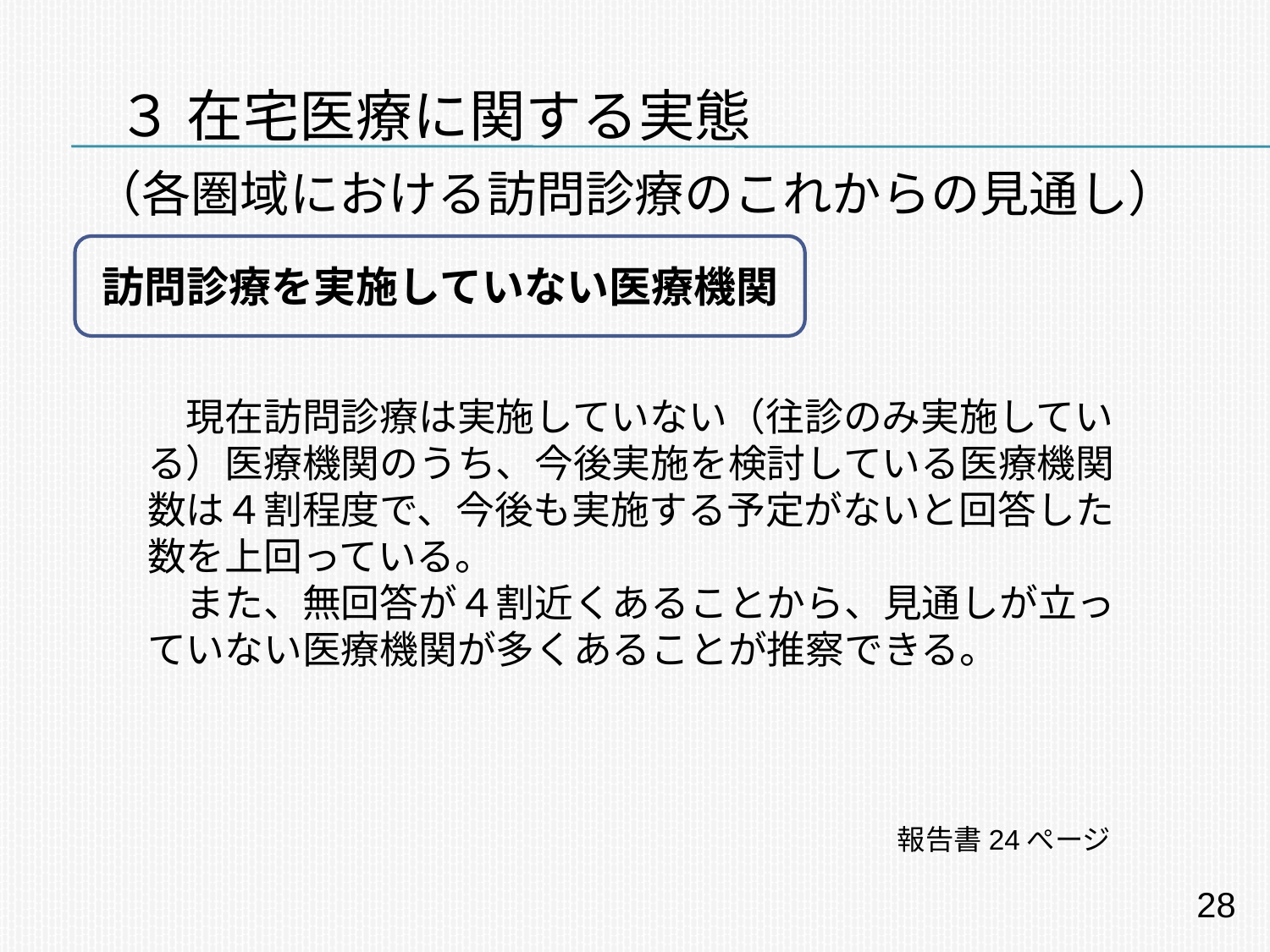

# ３ 在宅医療に関する実態
（各圏域における訪問診療のこれからの見通し）
訪問診療を実施していない医療機関
　現在訪問診療は実施していない（往診のみ実施している）医療機関のうち、今後実施を検討している医療機関数は４割程度で、今後も実施する予定がないと回答した数を上回っている。
　また、無回答が４割近くあることから、見通しが立っていない医療機関が多くあることが推察できる。
報告書24ぺージ
28